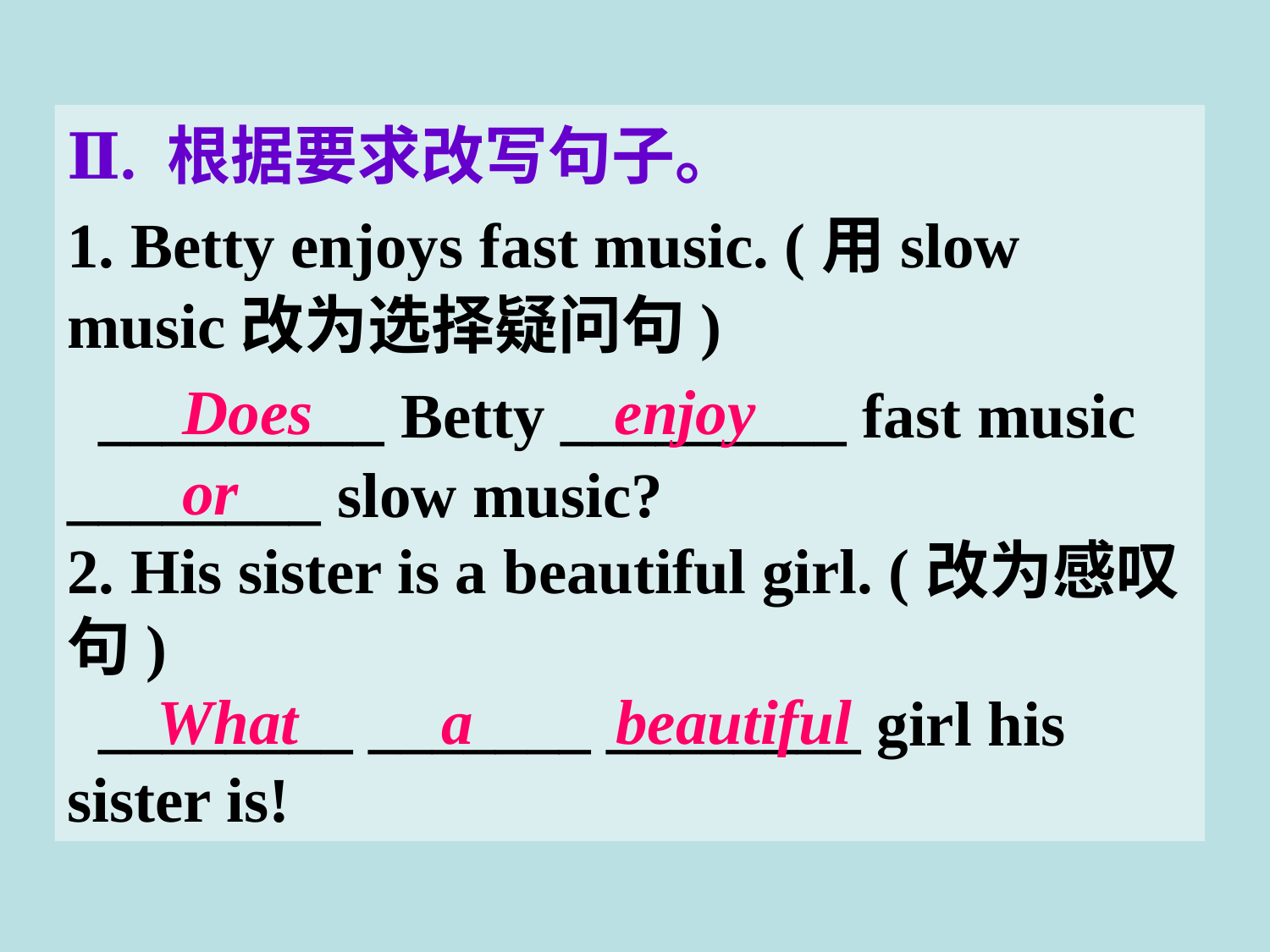

Ⅱ. 根据要求改写句子。
1. Betty enjoys fast music. (用slow music改为选择疑问句)
  _________ Betty _________ fast music ________ slow music?
2. His sister is a beautiful girl. (改为感叹句)
  ________ _______ ________ girl his sister is!
Does                   enjoy
or
What         a         beautiful